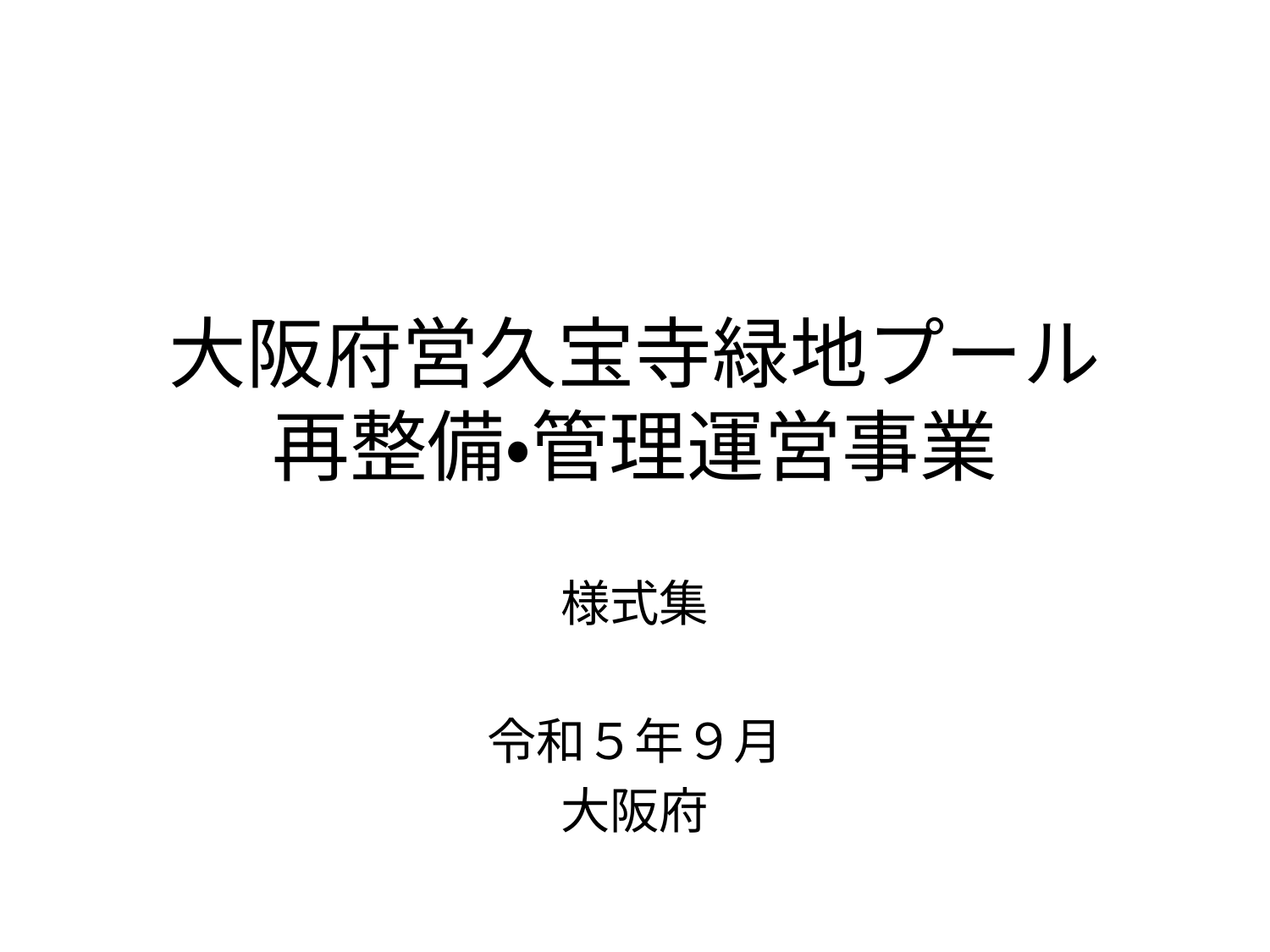

# 大阪府営久宝寺緑地プール 再整備・管理運営事業
様式集

令和５年９月
大阪府